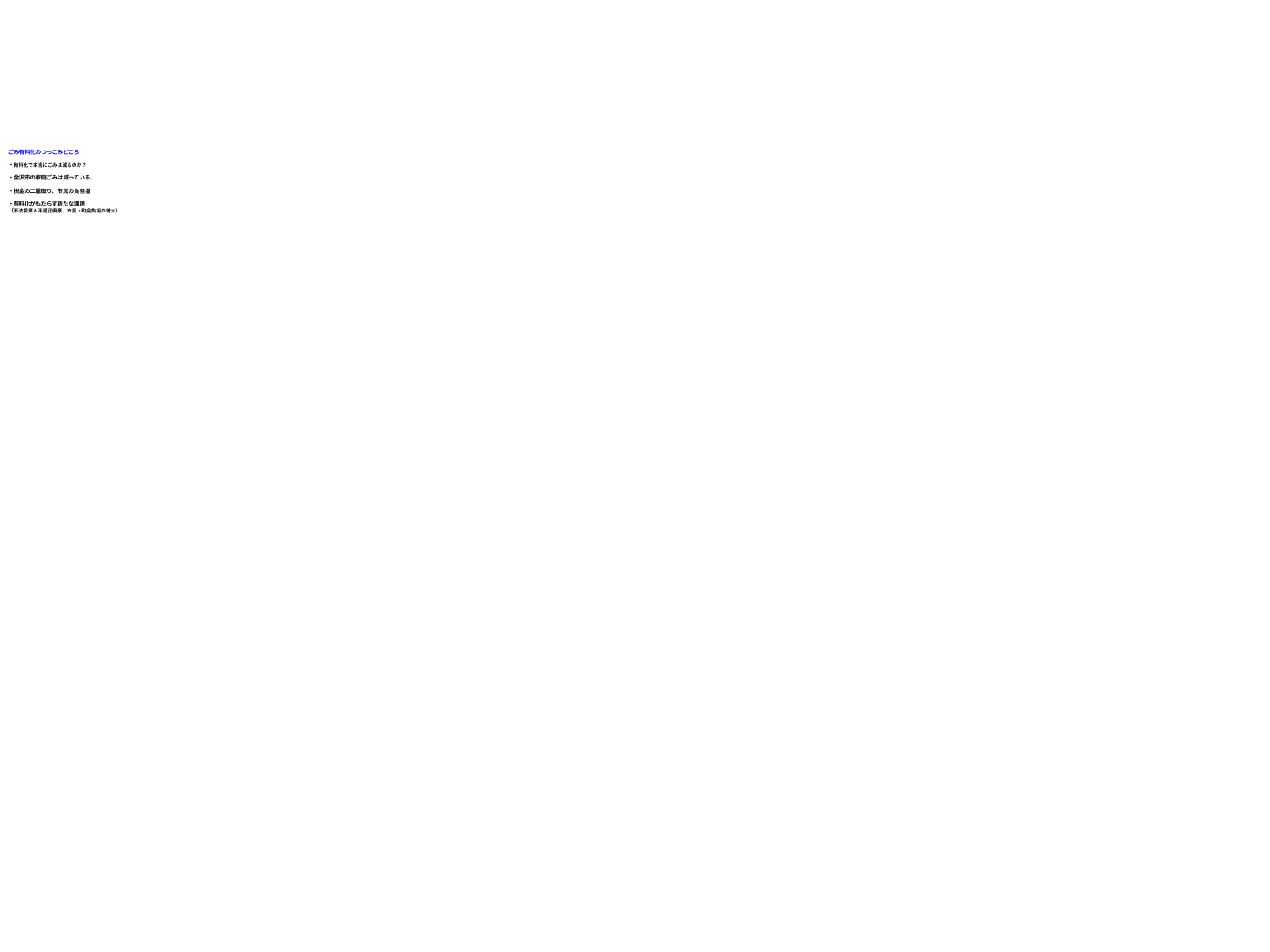

# ごみ有料化のつっこみどころ ・有料化で本当にごみは減るのか？ ・金沢市の家庭ごみは減っている。 ・税金の二重取り、市民の負担増 ・有料化がもたらす新たな課題 （不法投棄＆不適正廃棄、市民・町会負担の増大）